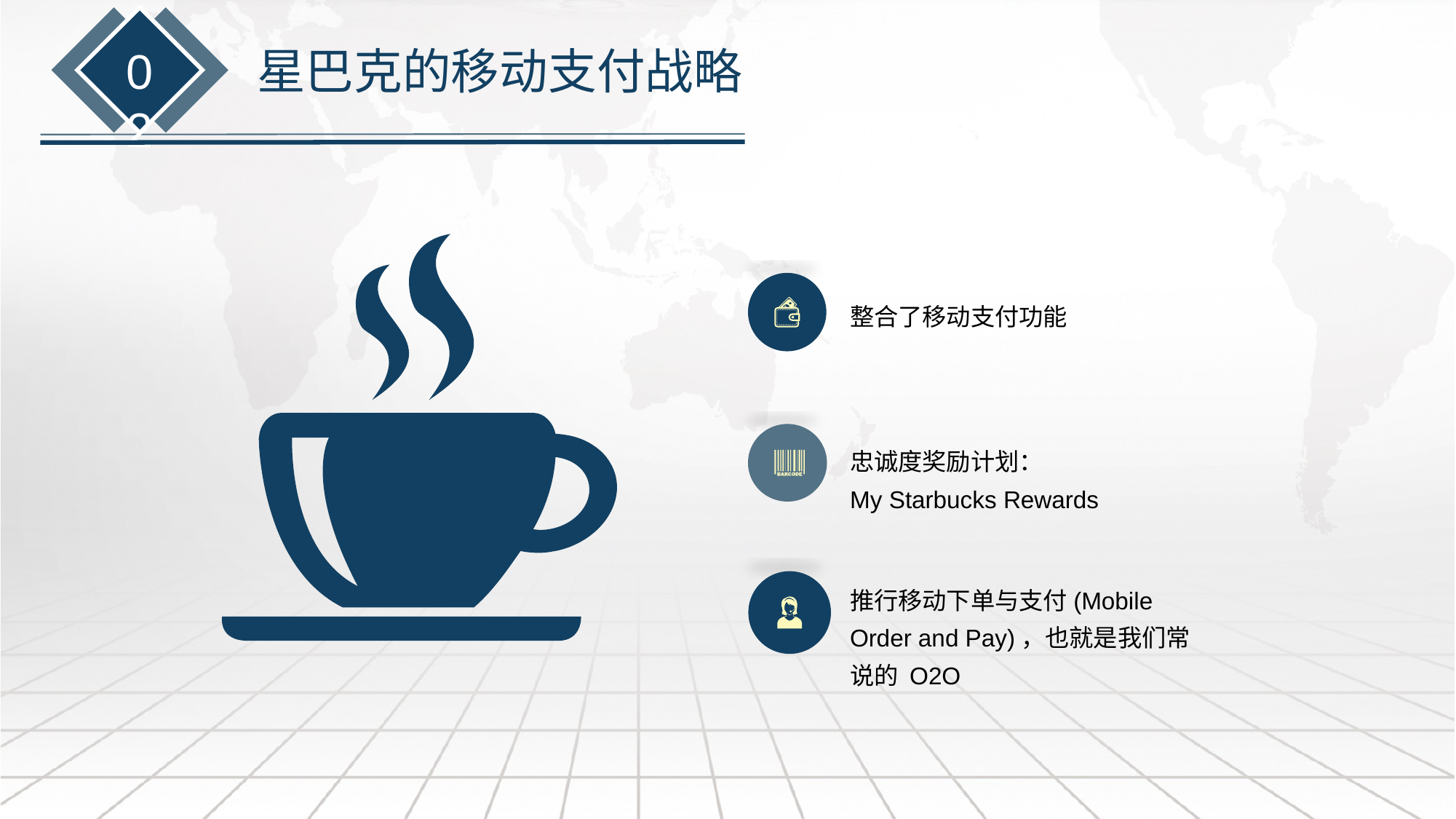

02
星巴克的移动支付战略

整合了移动支付功能

忠诚度奖励计划：
My Starbucks Rewards

推行移动下单与支付(Mobile Order and Pay)，也就是我们常说的 O2O